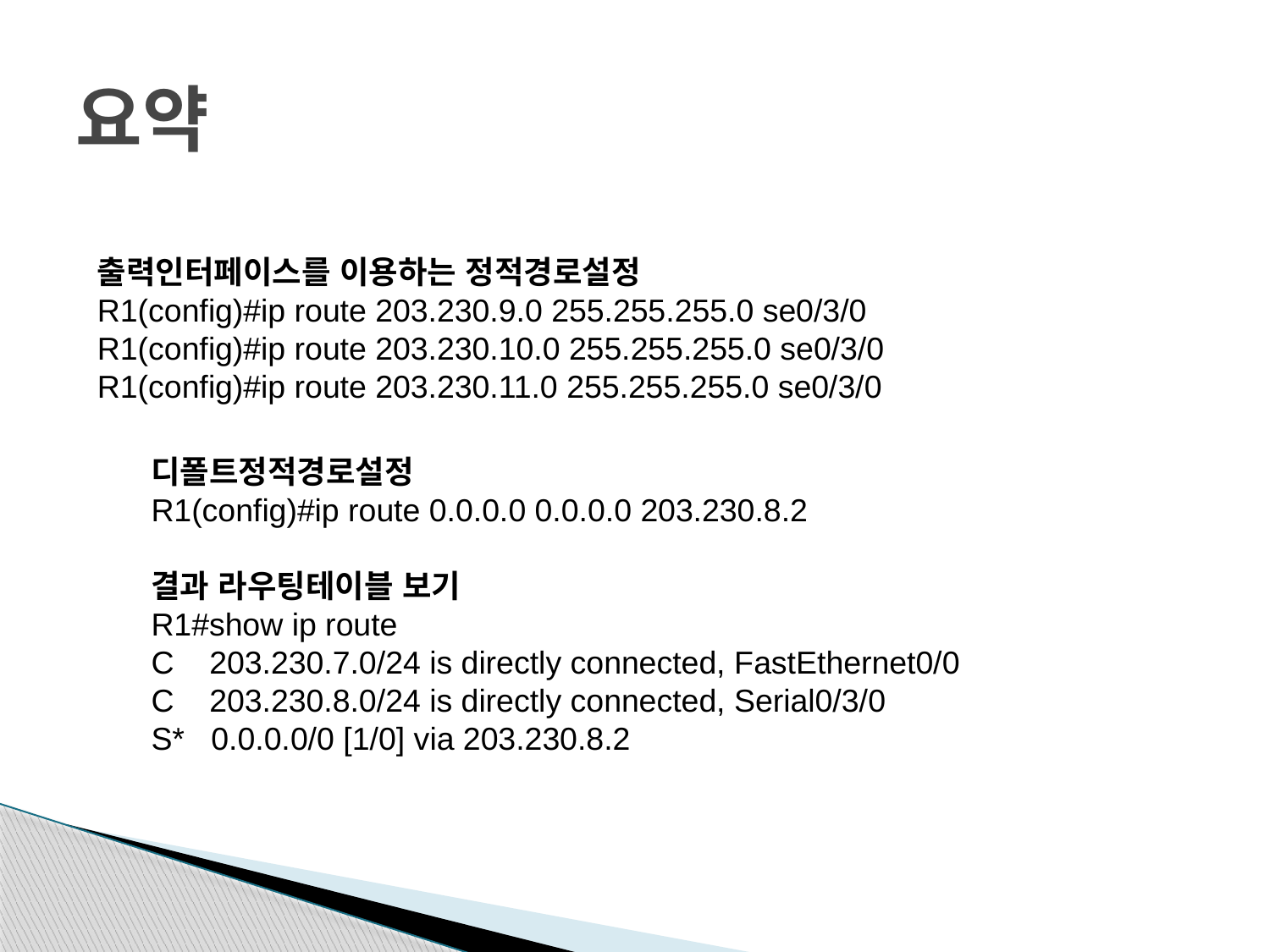

# 요약
출력인터페이스를 이용하는 정적경로설정
R1(config)#ip route 203.230.9.0 255.255.255.0 se0/3/0
R1(config)#ip route 203.230.10.0 255.255.255.0 se0/3/0
R1(config)#ip route 203.230.11.0 255.255.255.0 se0/3/0
디폴트정적경로설정
R1(config)#ip route 0.0.0.0 0.0.0.0 203.230.8.2

결과 라우팅테이블 보기
R1#show ip route
C    203.230.7.0/24 is directly connected, FastEthernet0/0
C    203.230.8.0/24 is directly connected, Serial0/3/0
S*   0.0.0.0/0 [1/0] via 203.230.8.2